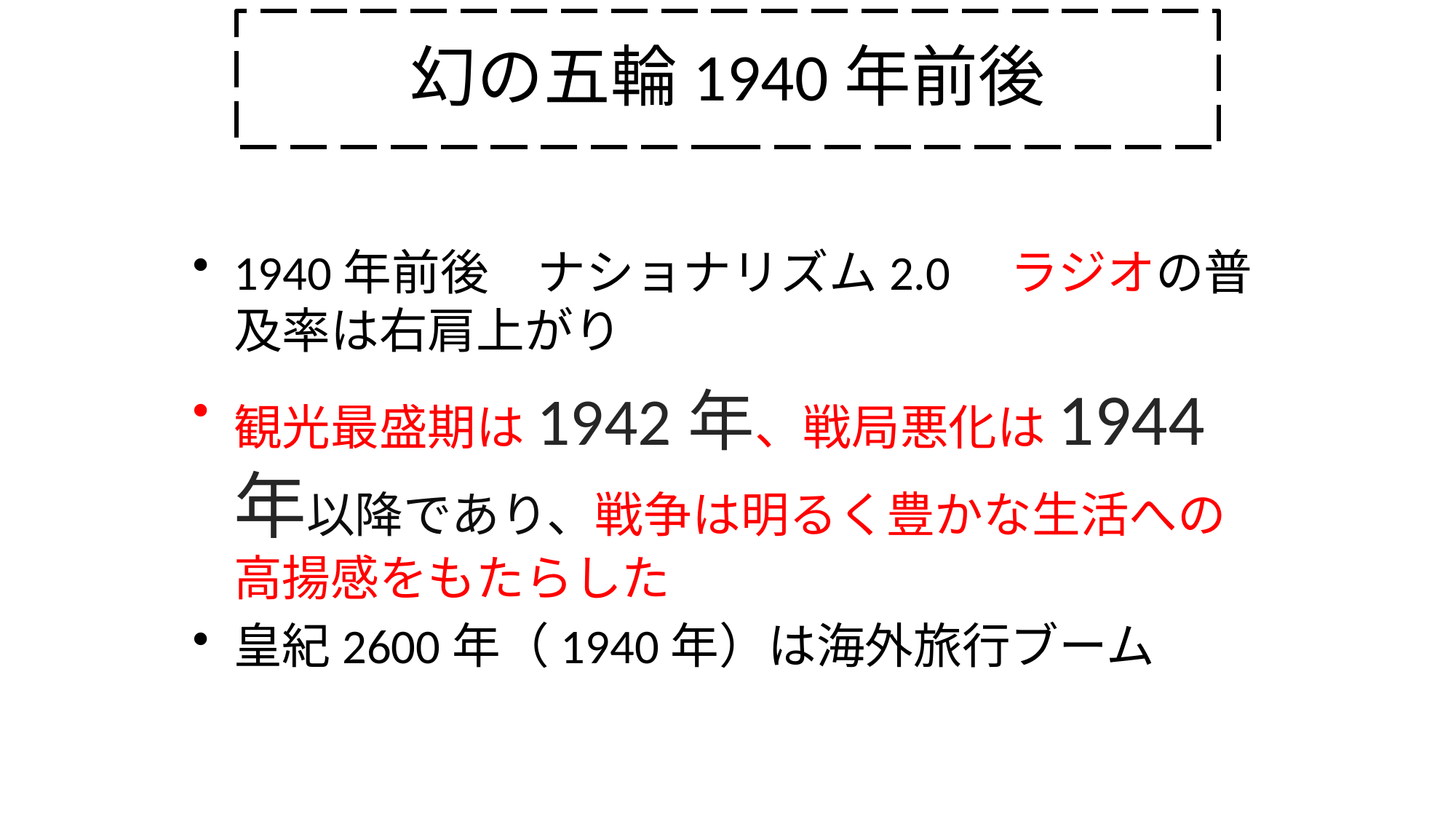

# 幻の五輪1940年前後
1940年前後　ナショナリズム2.0　ラジオの普及率は右肩上がり
観光最盛期は1942年、戦局悪化は1944年以降であり、戦争は明るく豊かな生活への高揚感をもたらした
皇紀2600年（1940年）は海外旅行ブーム